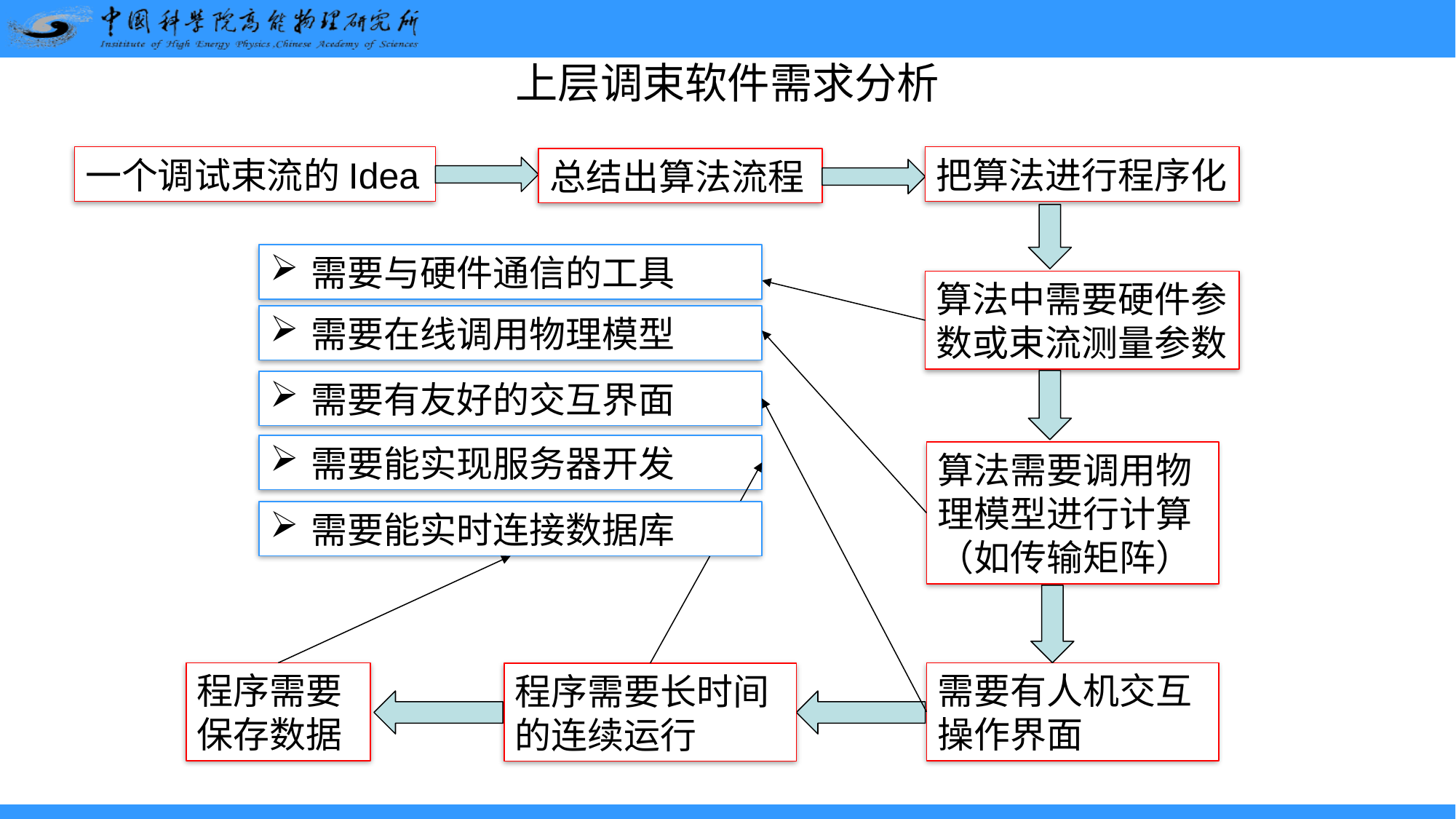

# 上层调束软件需求分析
一个调试束流的Idea
把算法进行程序化
总结出算法流程

需要与硬件通信的工具
算法中需要硬件参数或束流测量参数
需要在线调用物理模型

需要有友好的交互界面
需要能实现服务器开发
算法需要调用物理模型进行计算（如传输矩阵）
需要能实时连接数据库

程序需要保存数据
需要有人机交互操作界面
程序需要长时间的连续运行